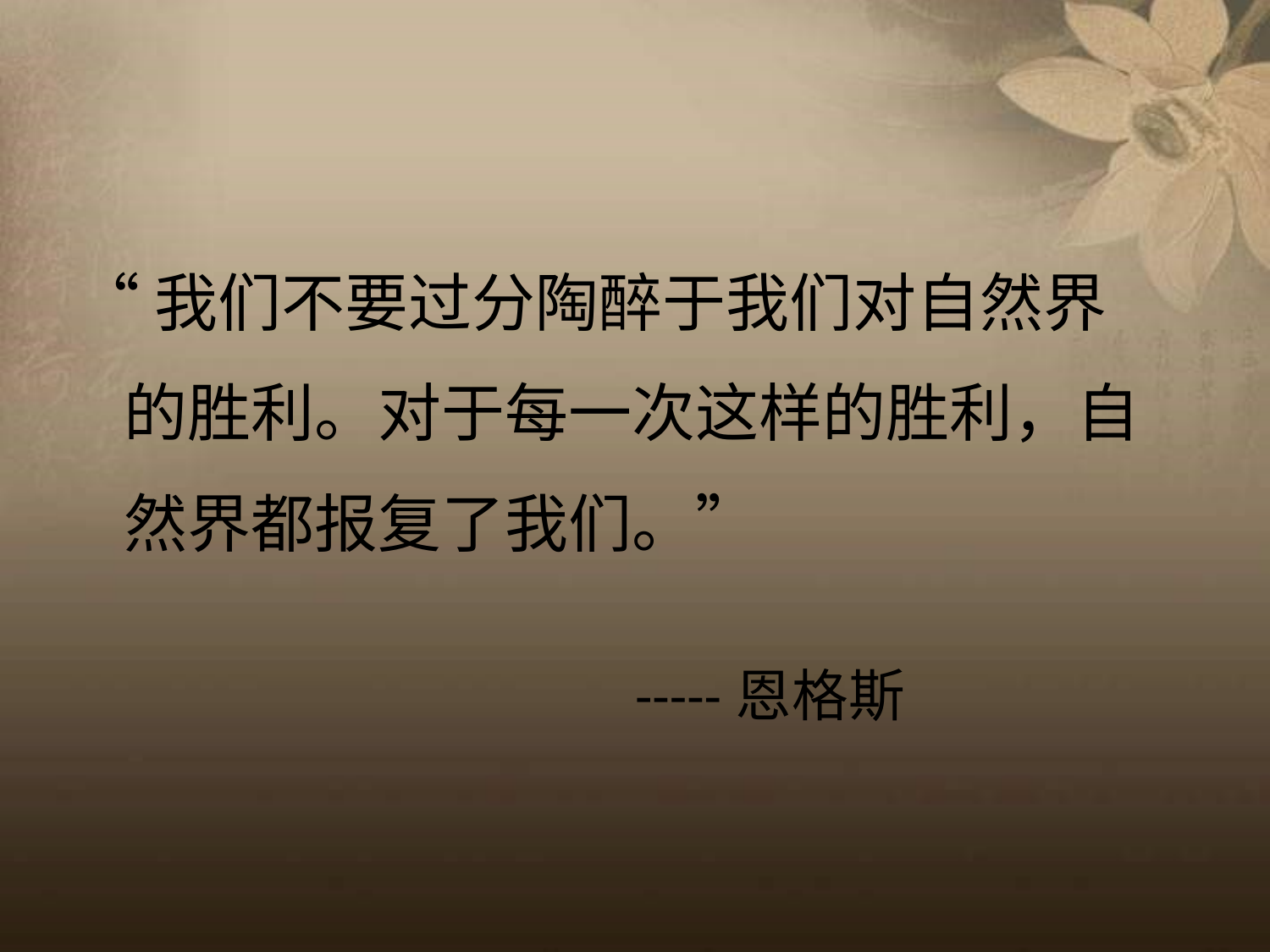

“我们不要过分陶醉于我们对自然界的胜利。对于每一次这样的胜利，自然界都报复了我们。”

                                            -----恩格斯